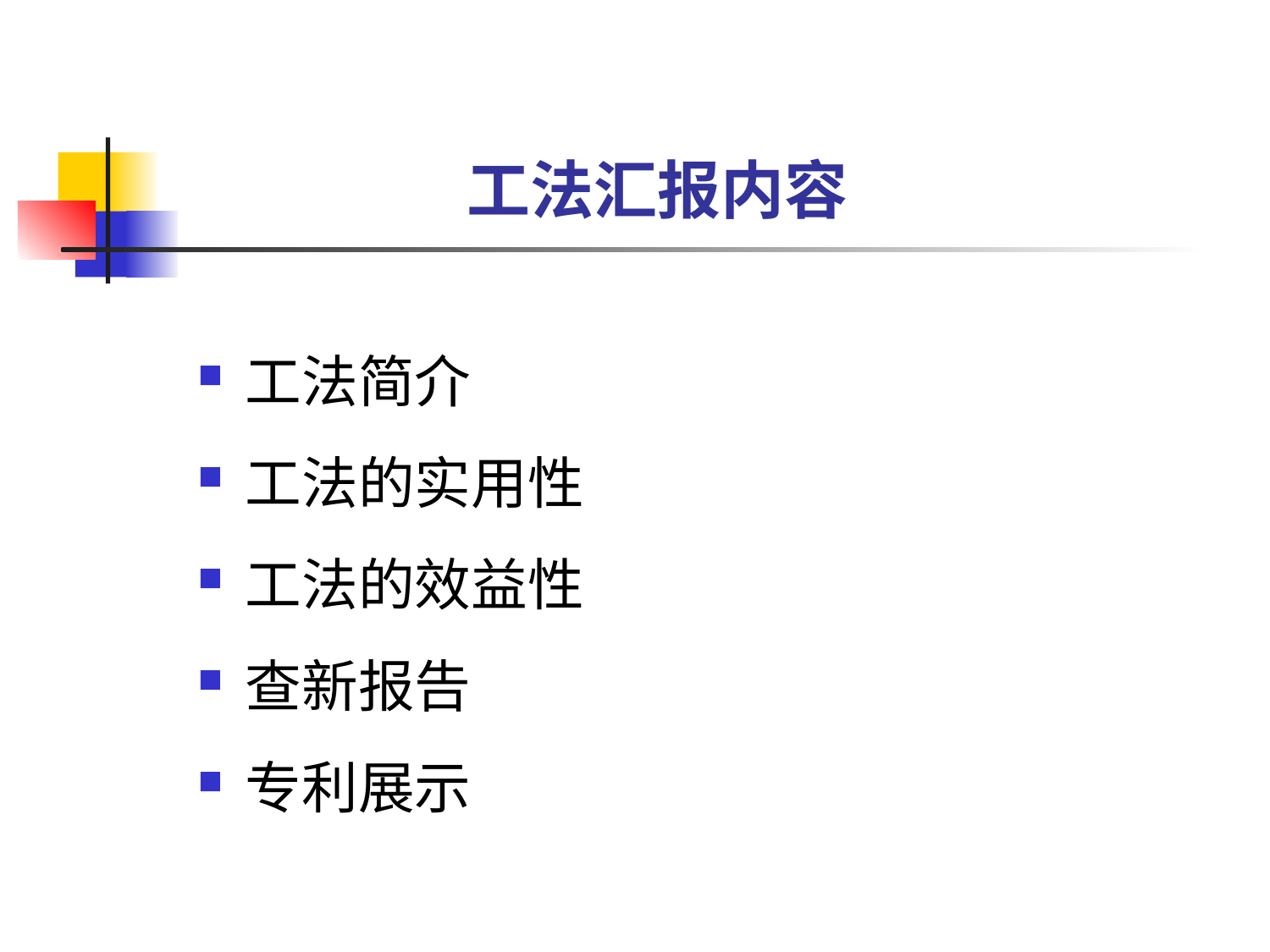

# 工法汇报内容
工法简介
工法的实用性
工法的效益性
查新报告
专利展示